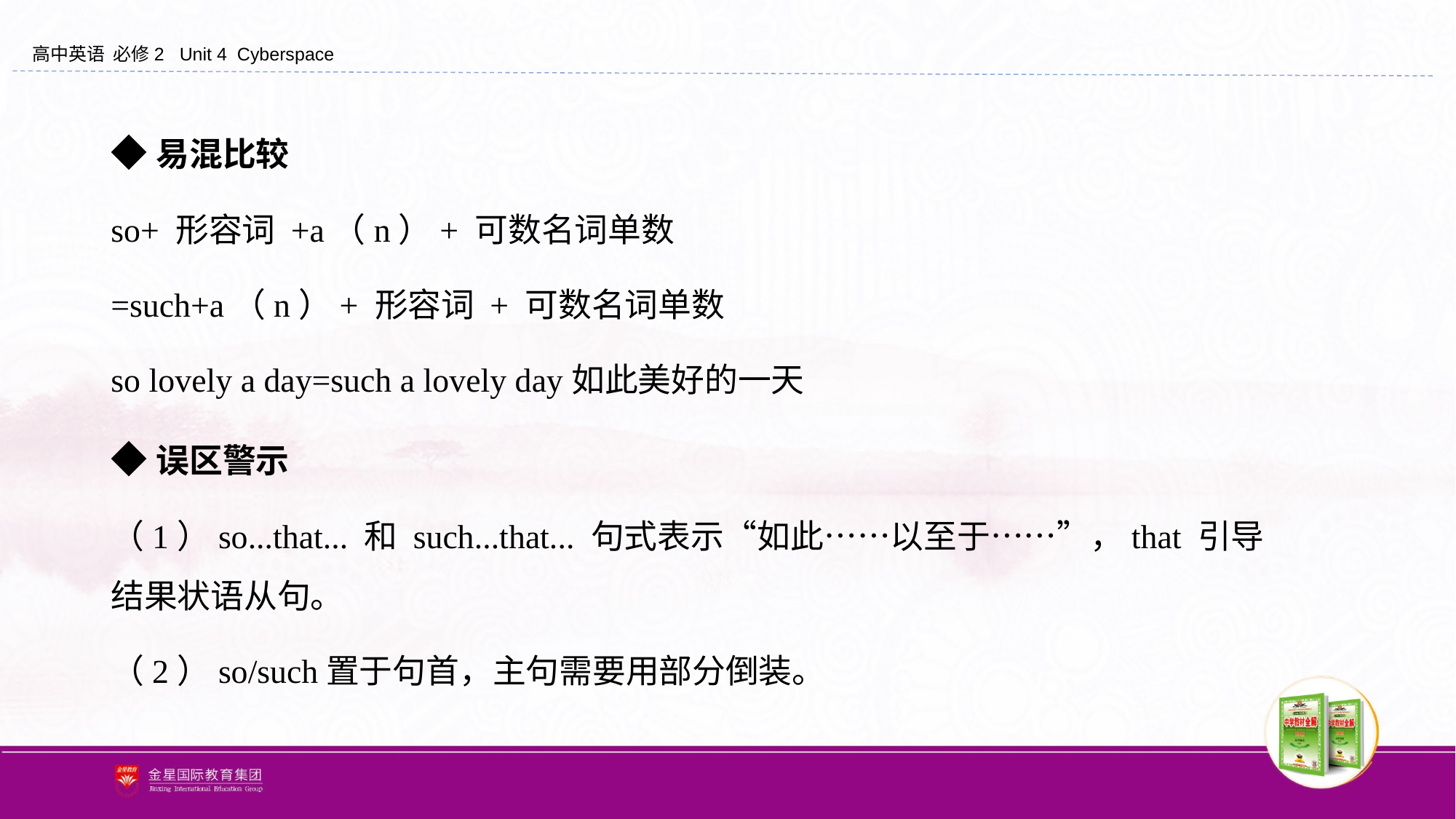

◆易混比较
so+ 形容词 +a（n）+ 可数名词单数
=such+a（n）+ 形容词 + 可数名词单数
so lovely a day=such a lovely day如此美好的一天
◆误区警示
（1）so...that... 和 such...that... 句式表示“如此……以至于……”，that 引导结果状语从句。
（2）so/such置于句首，主句需要用部分倒装。